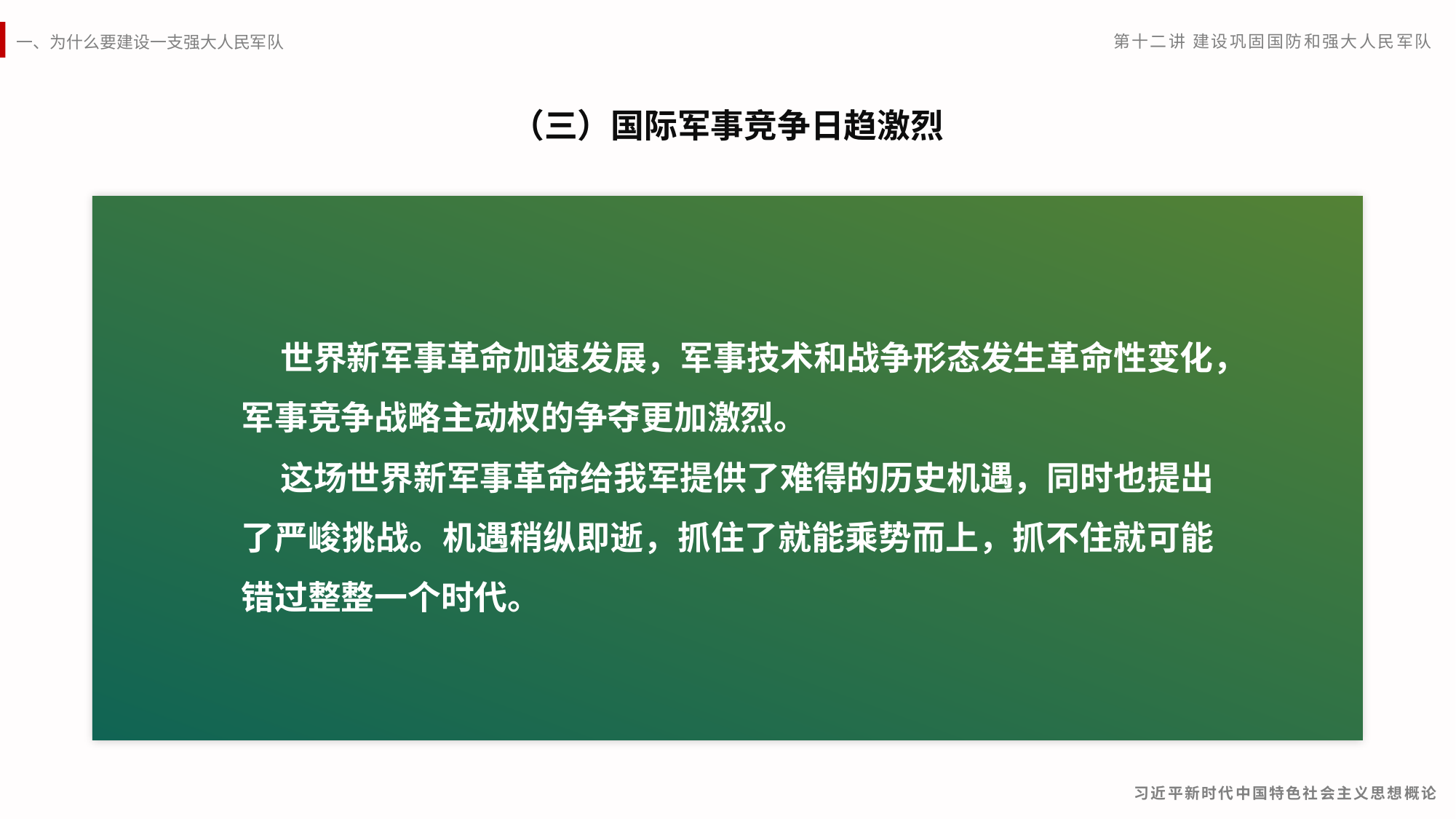

（三）国际军事竞争日趋激烈

    世界新军事革命加速发展，军事技术和战争形态发生革命性变化，军事竞争战略主动权的争夺更加激烈。
    这场世界新军事革命给我军提供了难得的历史机遇，同时也提出了严峻挑战。机遇稍纵即逝，抓住了就能乘势而上，抓不住就可能错过整整一个时代。